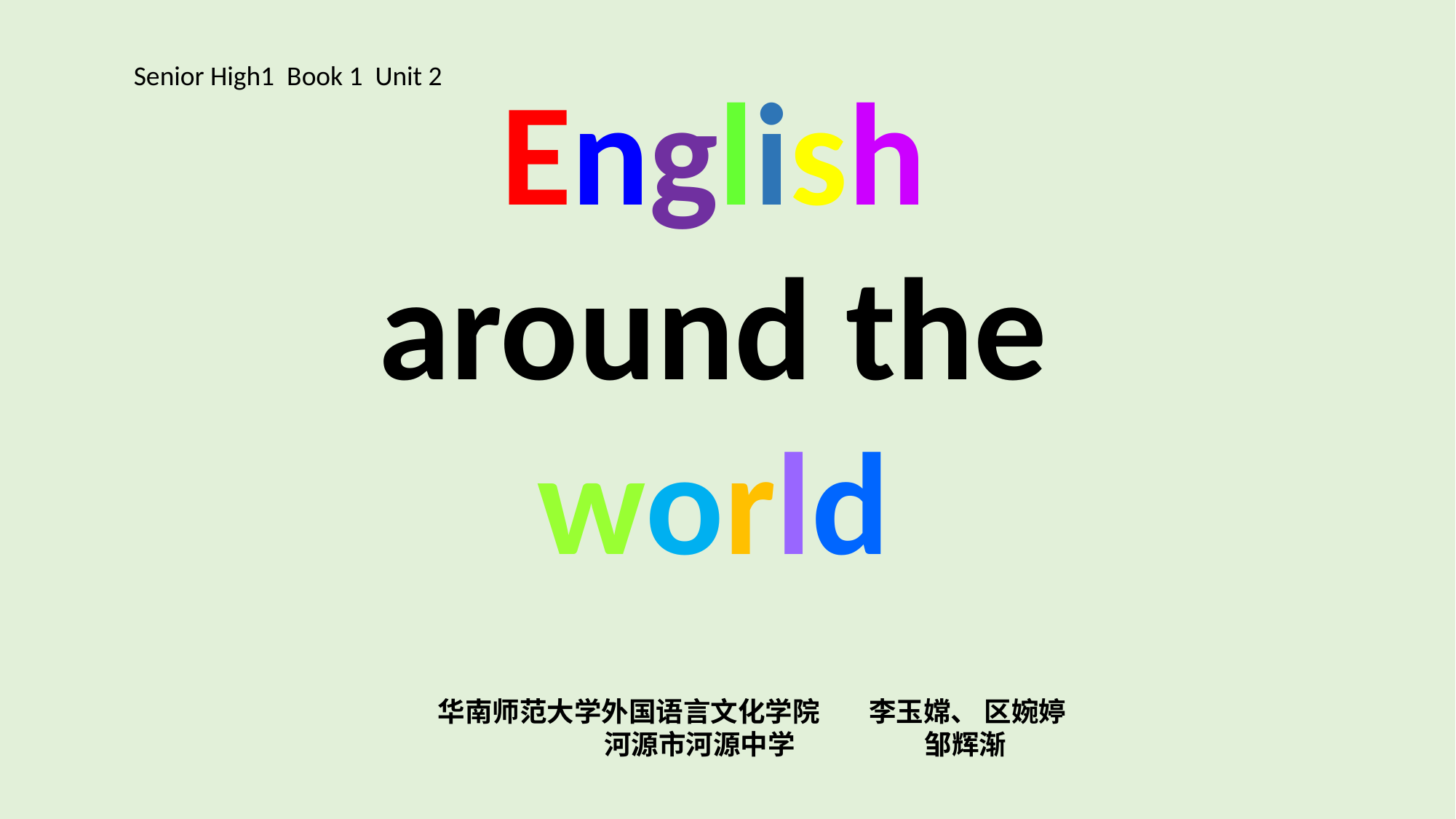

Senior High1  Book 1  Unit 2
English around the world

华南师范大学外国语言文化学院        李玉嫦、 区婉婷                                              河源市河源中学                     邹辉渐